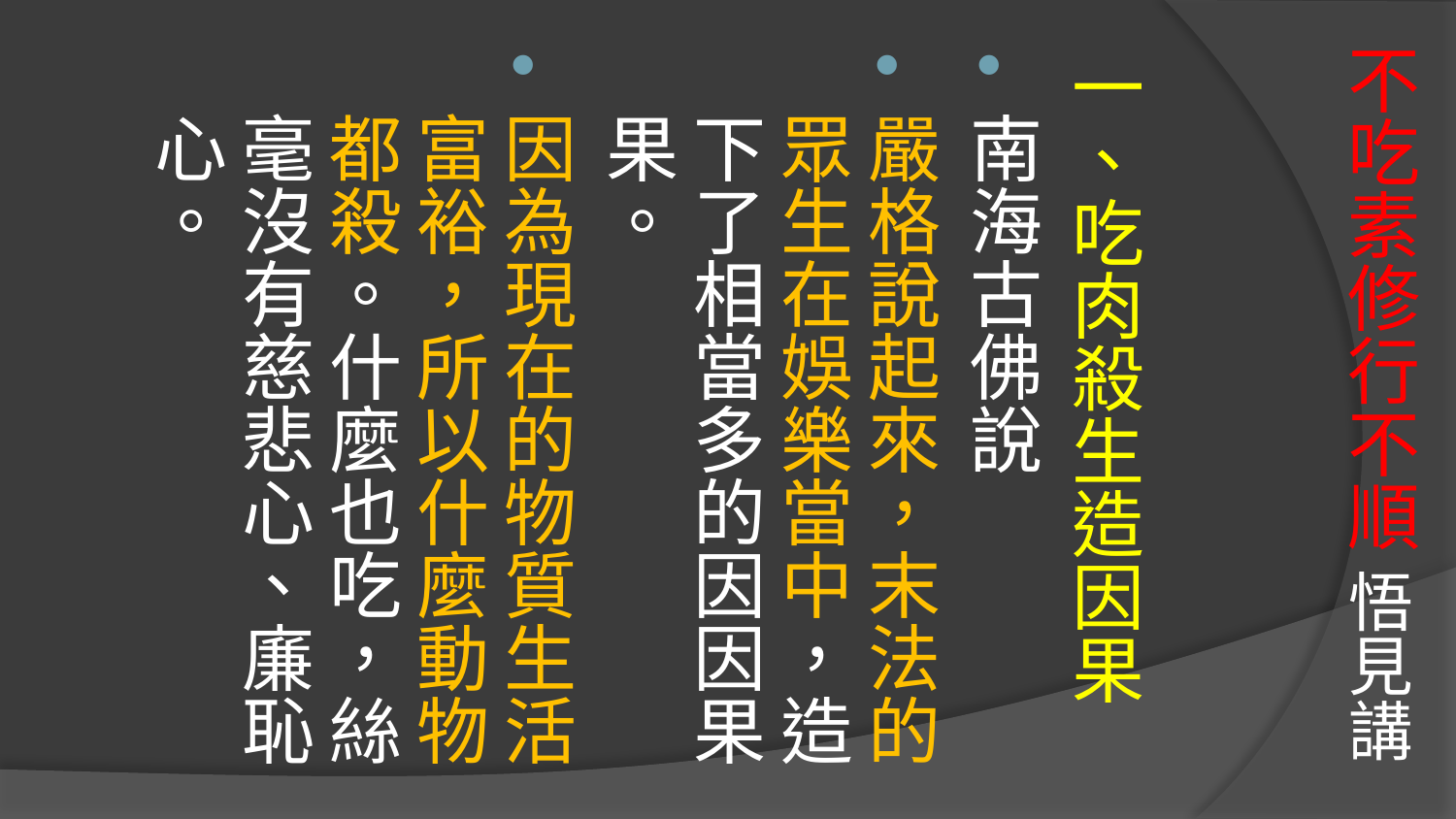

# 不吃素修行不順 悟見講
一、吃肉殺生造因果
南海古佛說
嚴格說起來，末法的眾生在娛樂當中，造下了相當多的因因果果。
因為現在的物質生活富裕，所以什麼動物都殺。什麼也吃，絲毫沒有慈悲心、廉恥心。